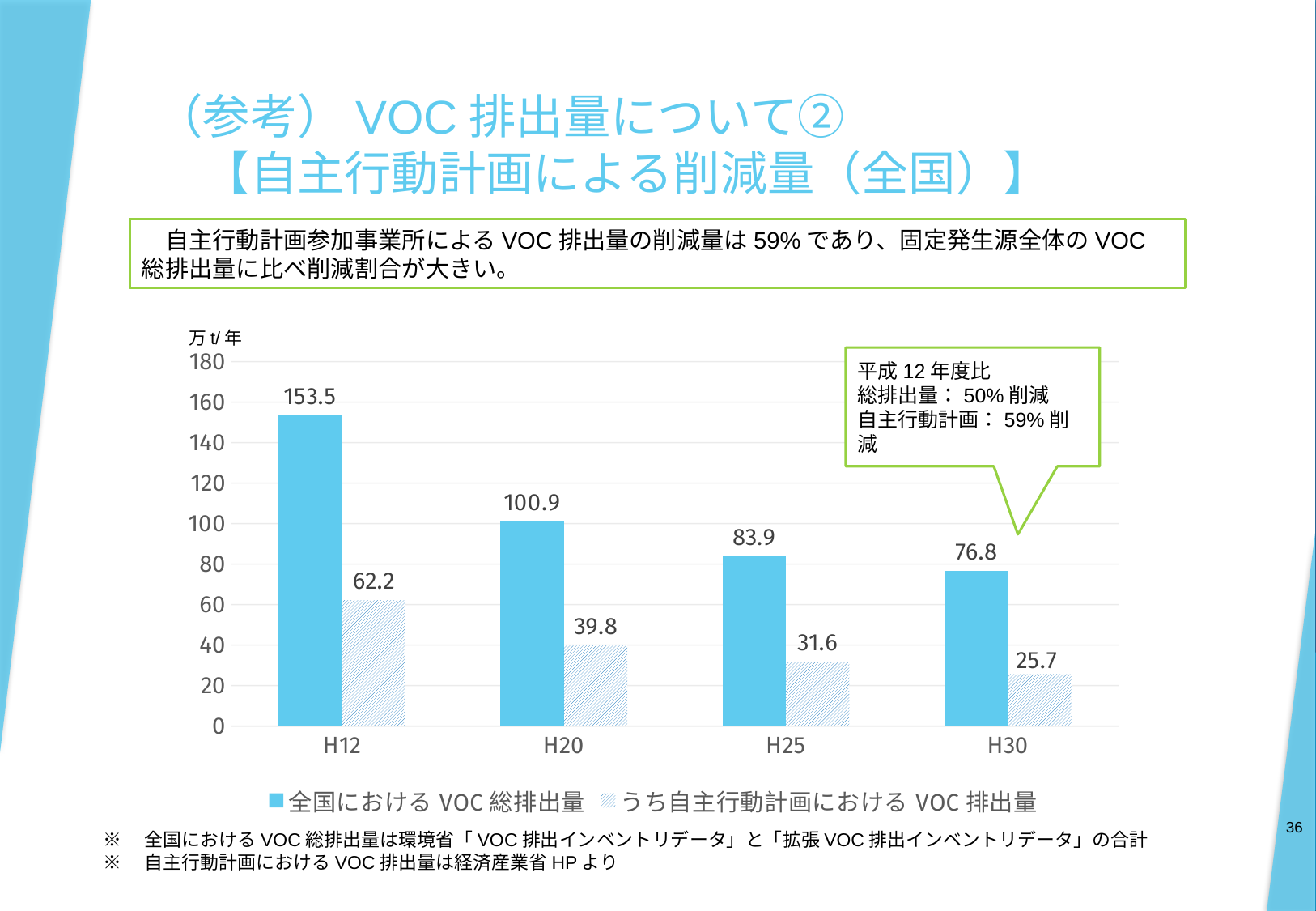

# （参考）VOC排出量について② 　【自主行動計画による削減量（全国）】
　自主行動計画参加事業所によるVOC排出量の削減量は59%であり、固定発生源全体のVOC総排出量に比べ削減割合が大きい。
万t/年

### Chart

| Category | 全国におけるVOC総排出量 | うち自主行動計画におけるVOC排出量 |
|---|---|---|
| H12 | 153.5 | 62.2 |
| H20 | 100.9 | 39.8 |
| H25 | 83.9 | 31.6 |
| H30 | 76.80000000000001 | 25.7 |
平成12年度比
総排出量：50%削減
自主行動計画：59%削減

36
※　全国におけるVOC総排出量は環境省「VOC排出インベントリデータ」と「拡張VOC排出インベントリデータ」の合計
※　自主行動計画におけるVOC排出量は経済産業省HPより